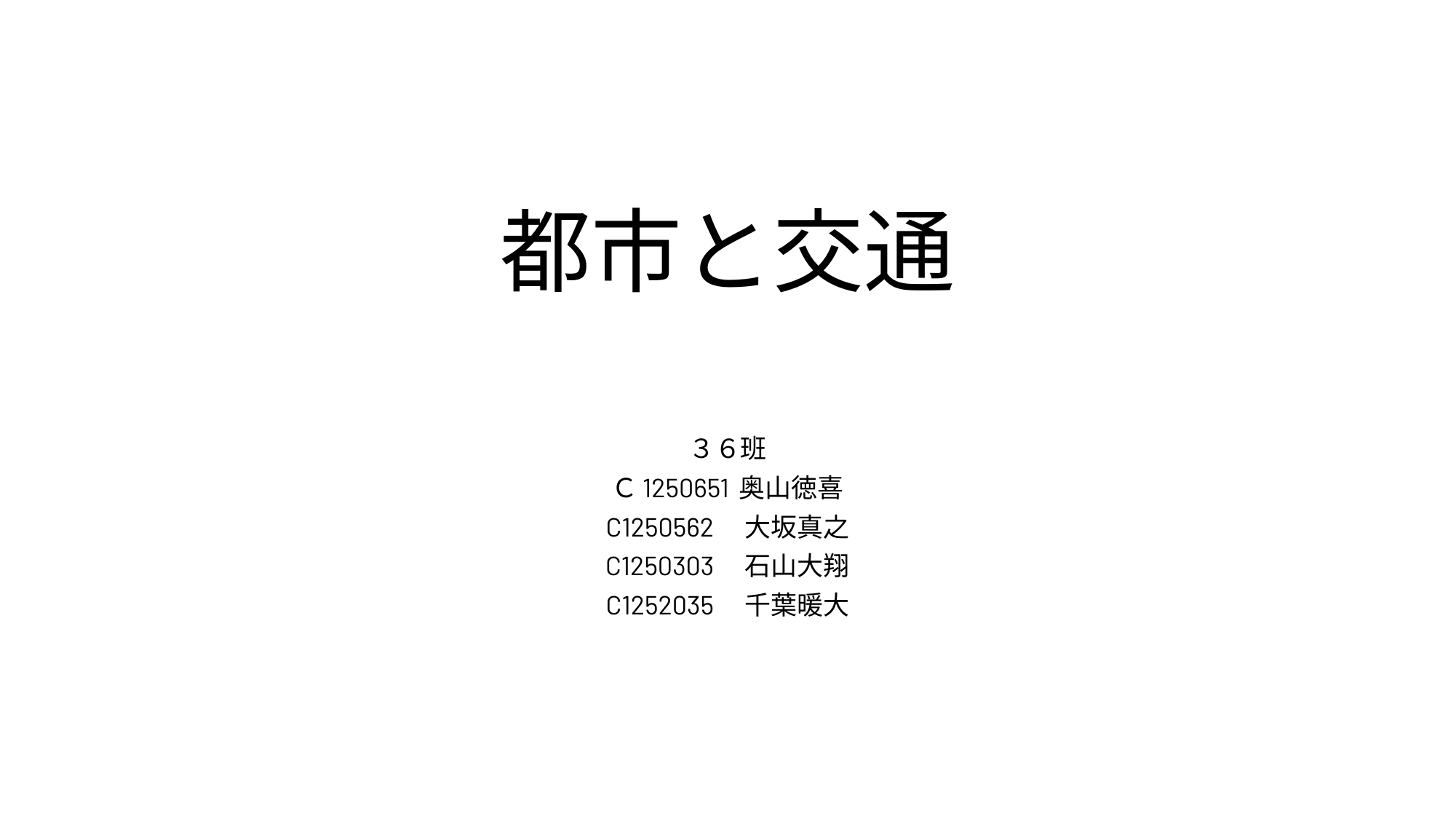

# 都市と交通
３６班
Ｃ1250651 奥山徳喜
C1250562　大坂真之
C1250303　石山大翔
C1252035　千葉暖大